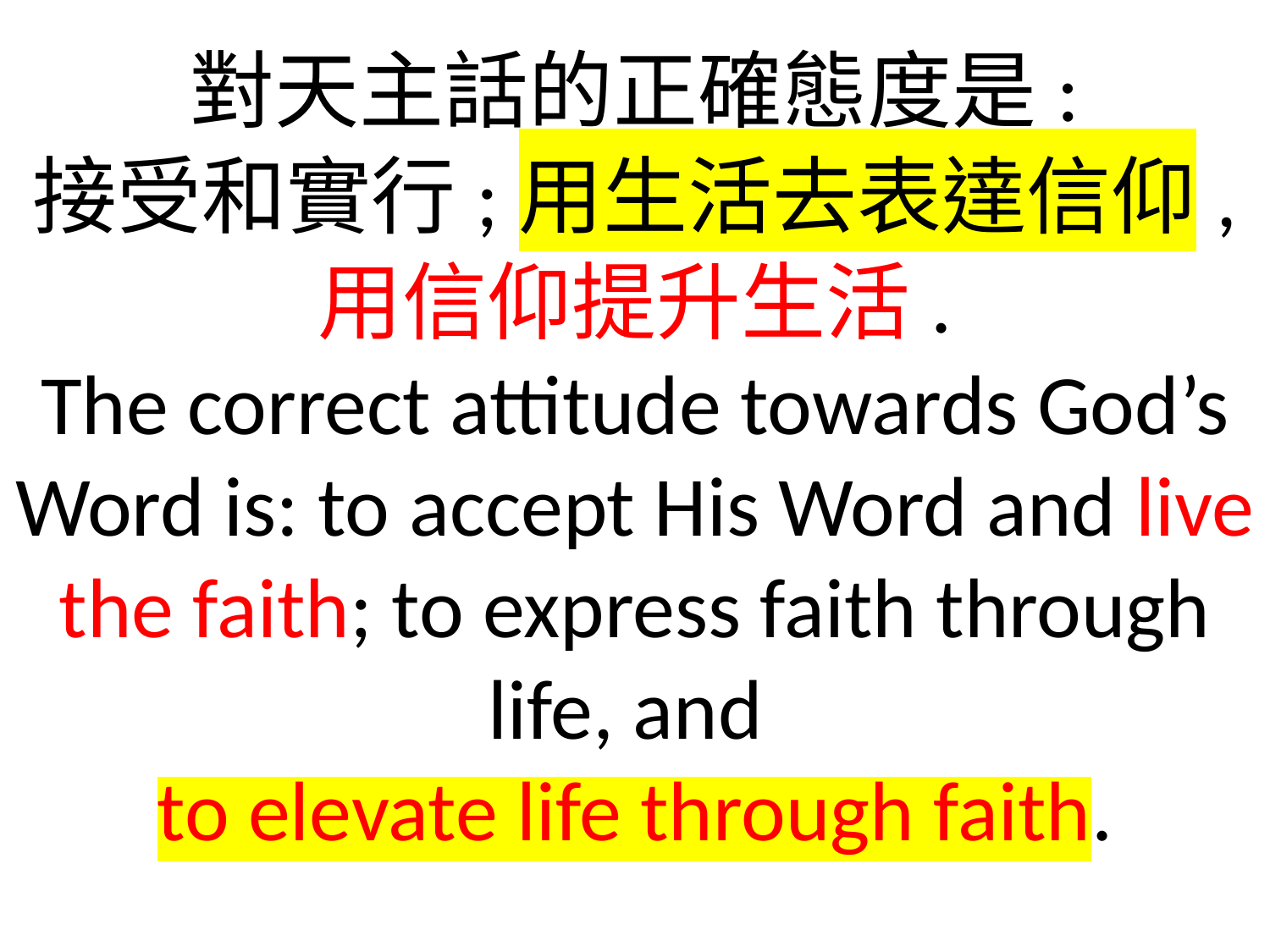

對天主話的正確態度是:
接受和實行;用生活去表達信仰,
用信仰提升生活.
The correct attitude towards God’s Word is: to accept His Word and live the faith; to express faith through life, and
to elevate life through faith.